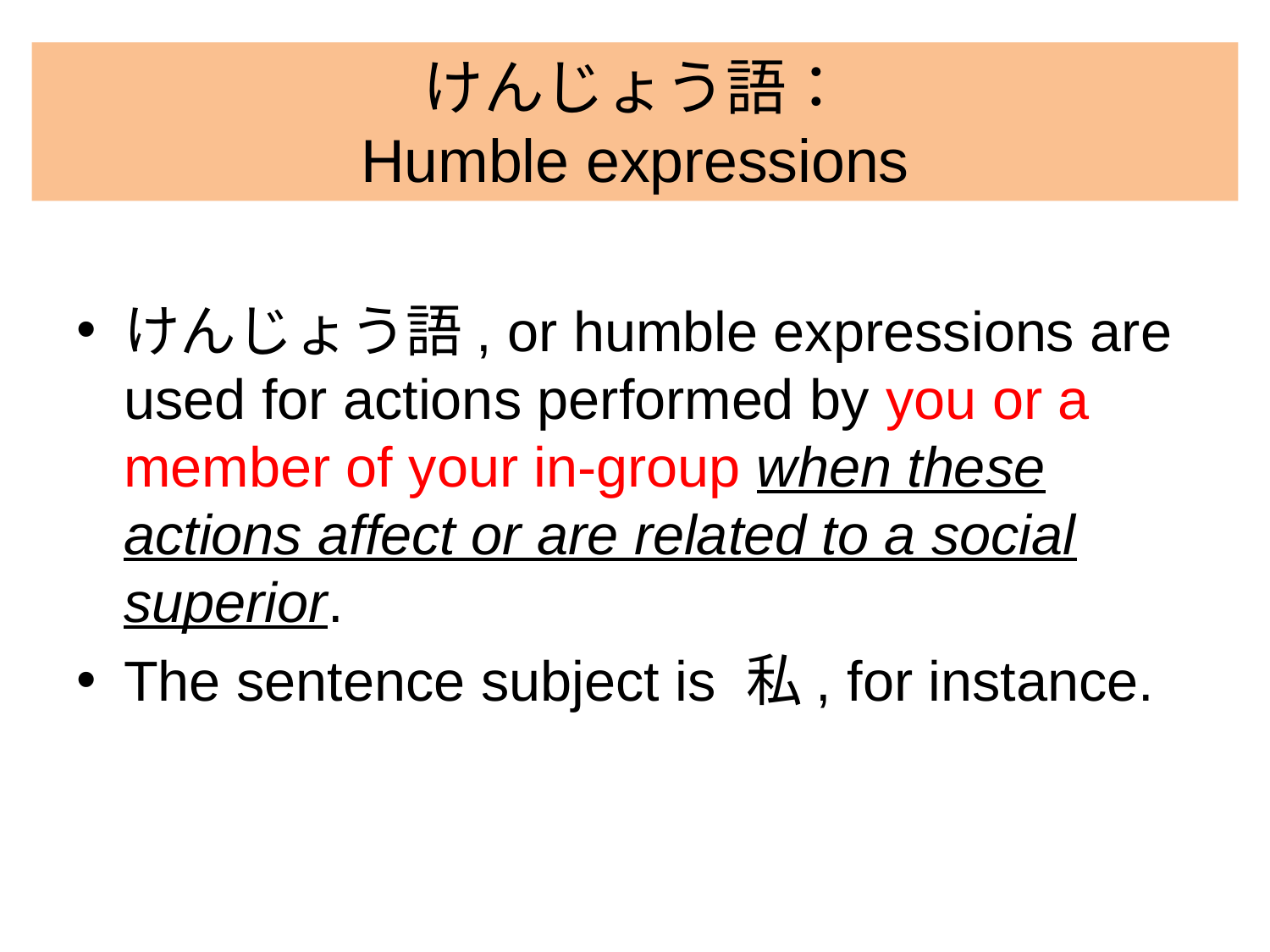

# けんじょう語： Humble expressions
けんじょう語, or humble expressions are used for actions performed by you or a member of your in-group when these actions affect or are related to a social superior.
The sentence subject is 私, for instance.